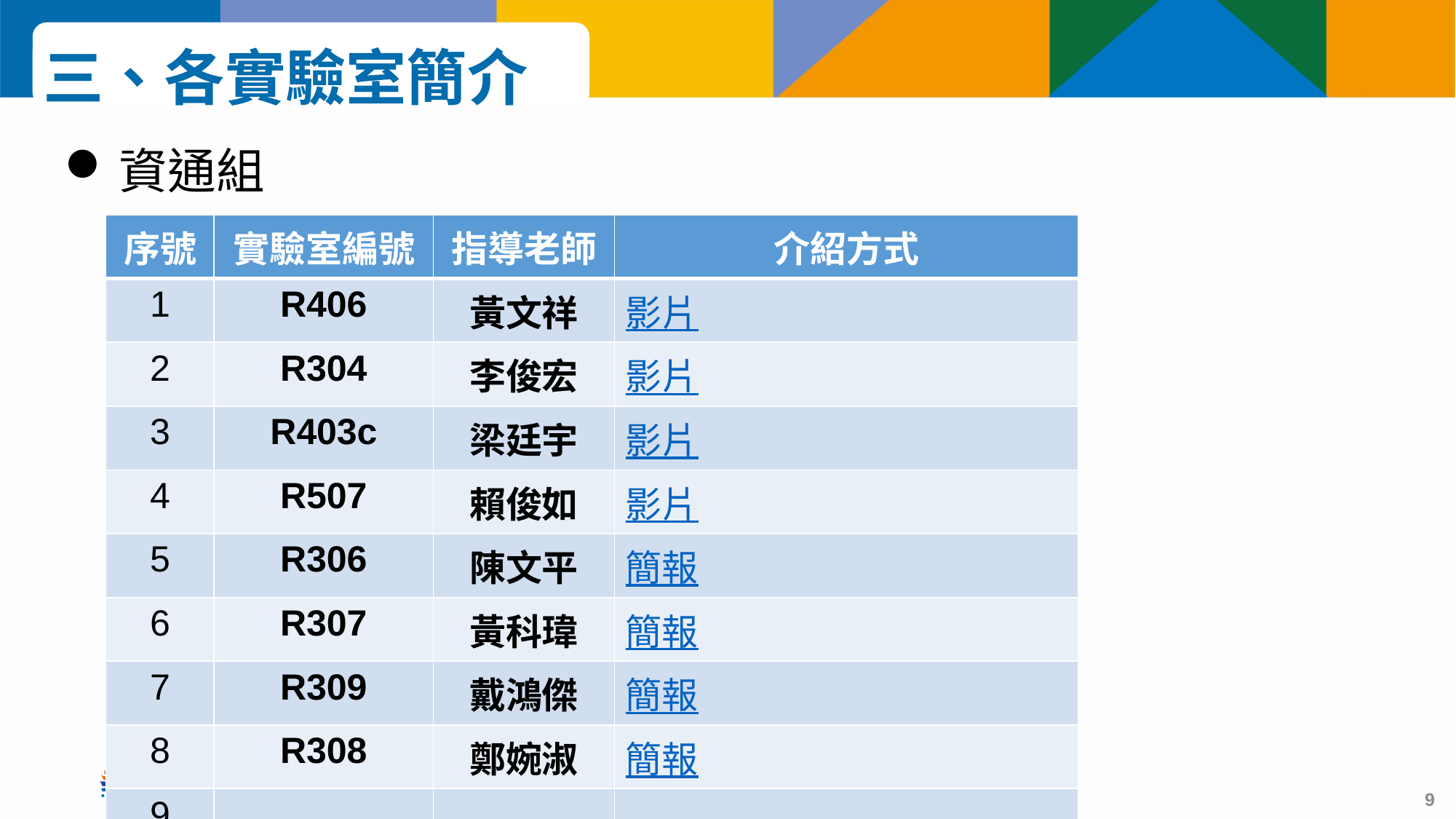

三、各實驗室簡介

資通組
| 序號 | 實驗室編號 | 指導老師 | 介紹方式 |
| --- | --- | --- | --- |
| 1 | R406 | 黃文祥 | 影片 |
| 2 | R304 | 李俊宏 | 影片 |
| 3 | R403c | 梁廷宇 | 影片 |
| 4 | R507 | 賴俊如 | 影片 |
| 5 | R306 | 陳文平 | 簡報 |
| 6 | R307 | 黃科瑋 | 簡報 |
| 7 | R309 | 戴鴻傑 | 簡報 |
| 8 | R308 | 鄭婉淑 | 簡報 |
| 9 |  |  |  |
9